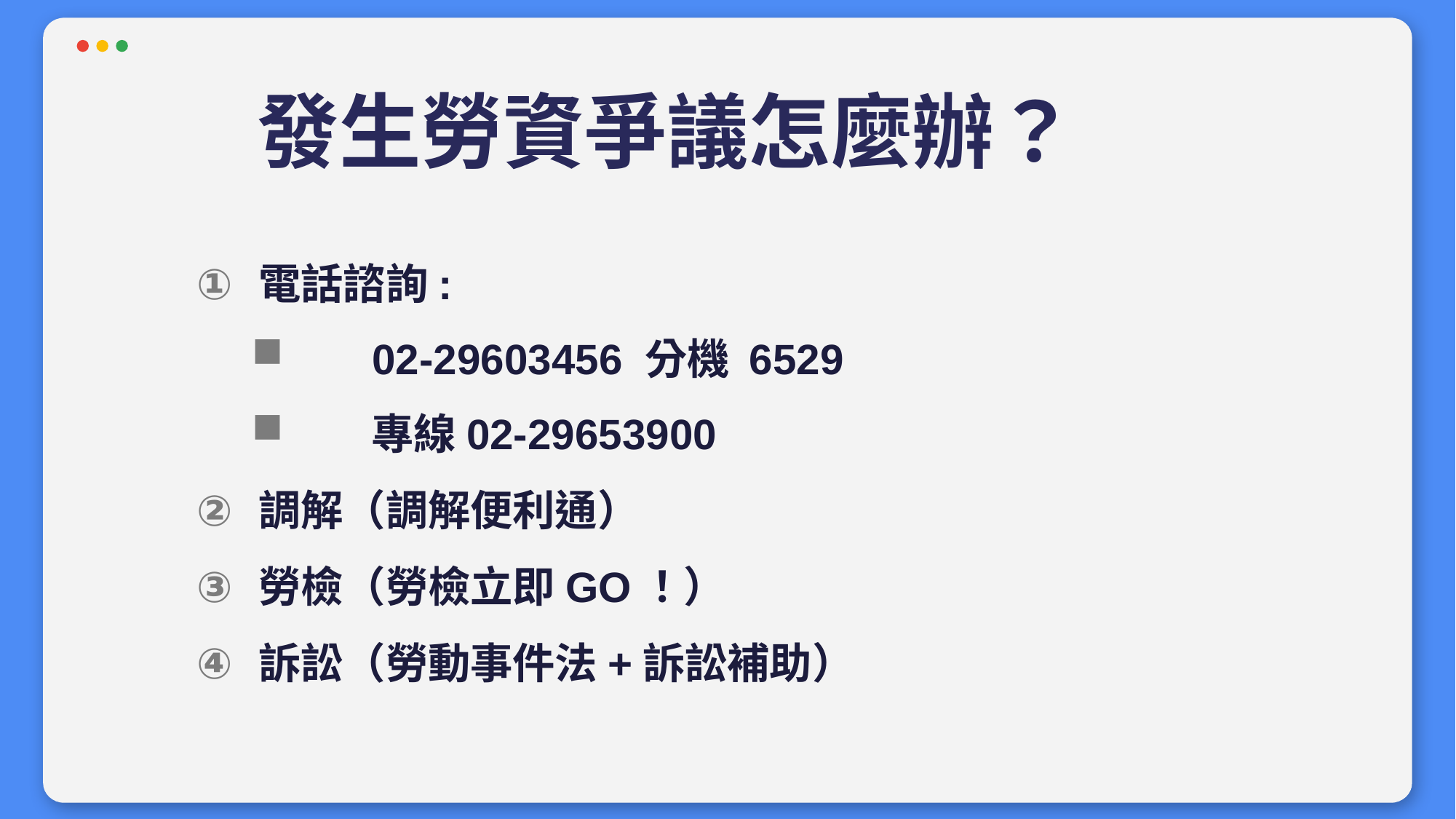

發生勞資爭議怎麼辦？
電話諮詢:
     02-29603456 分機 6529
     專線02-29653900
調解（調解便利通）
勞檢（勞檢立即GO！）
訴訟（勞動事件法+訴訟補助）